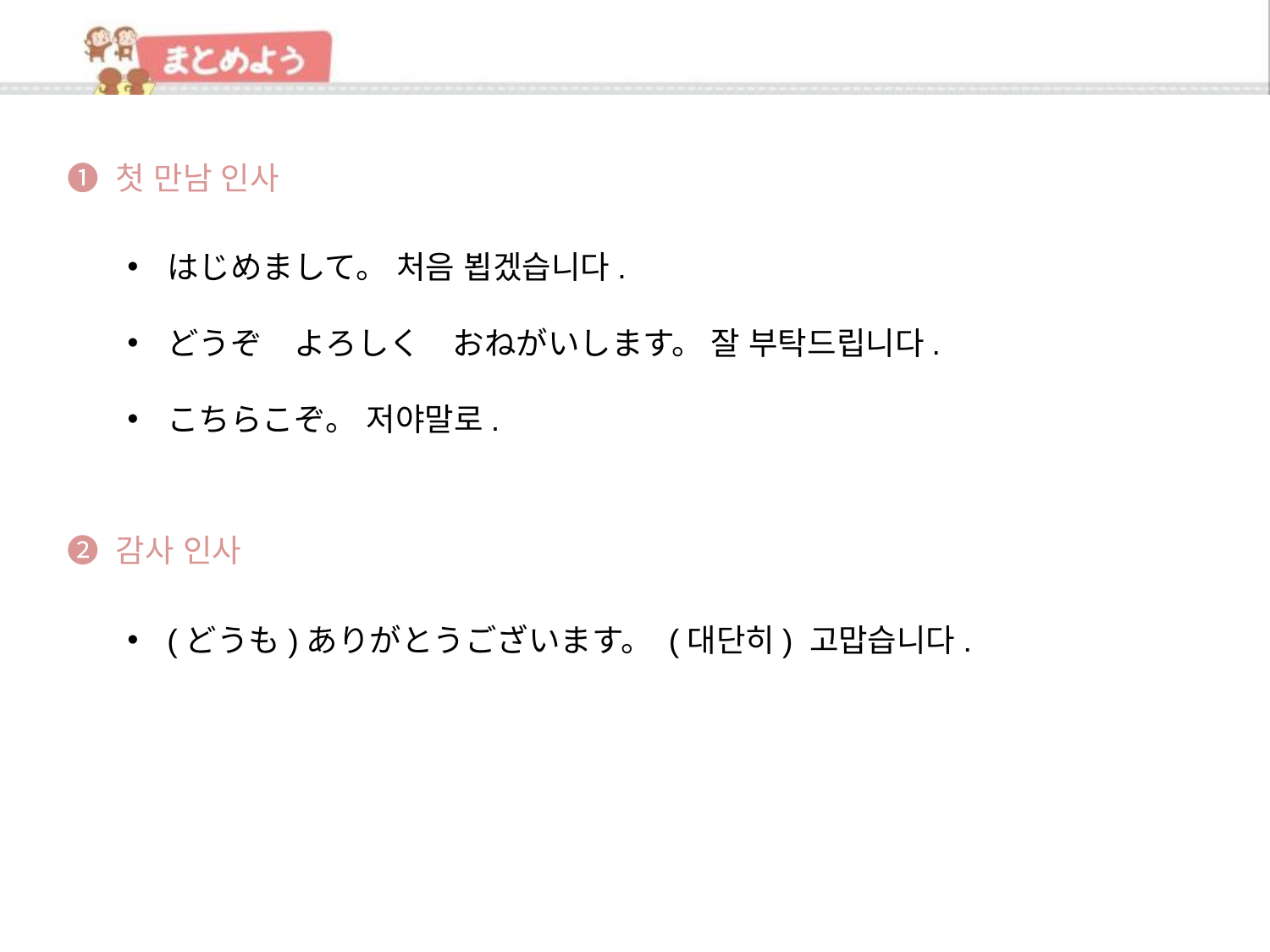

➊ 첫 만남 인사
はじめまして。 처음 뵙겠습니다.
どうぞ　よろしく　おねがいします。 잘 부탁드립니다.
こちらこぞ。 저야말로.
➋ 감사 인사
(どうも)ありがとうございます。 (대단히) 고맙습니다.